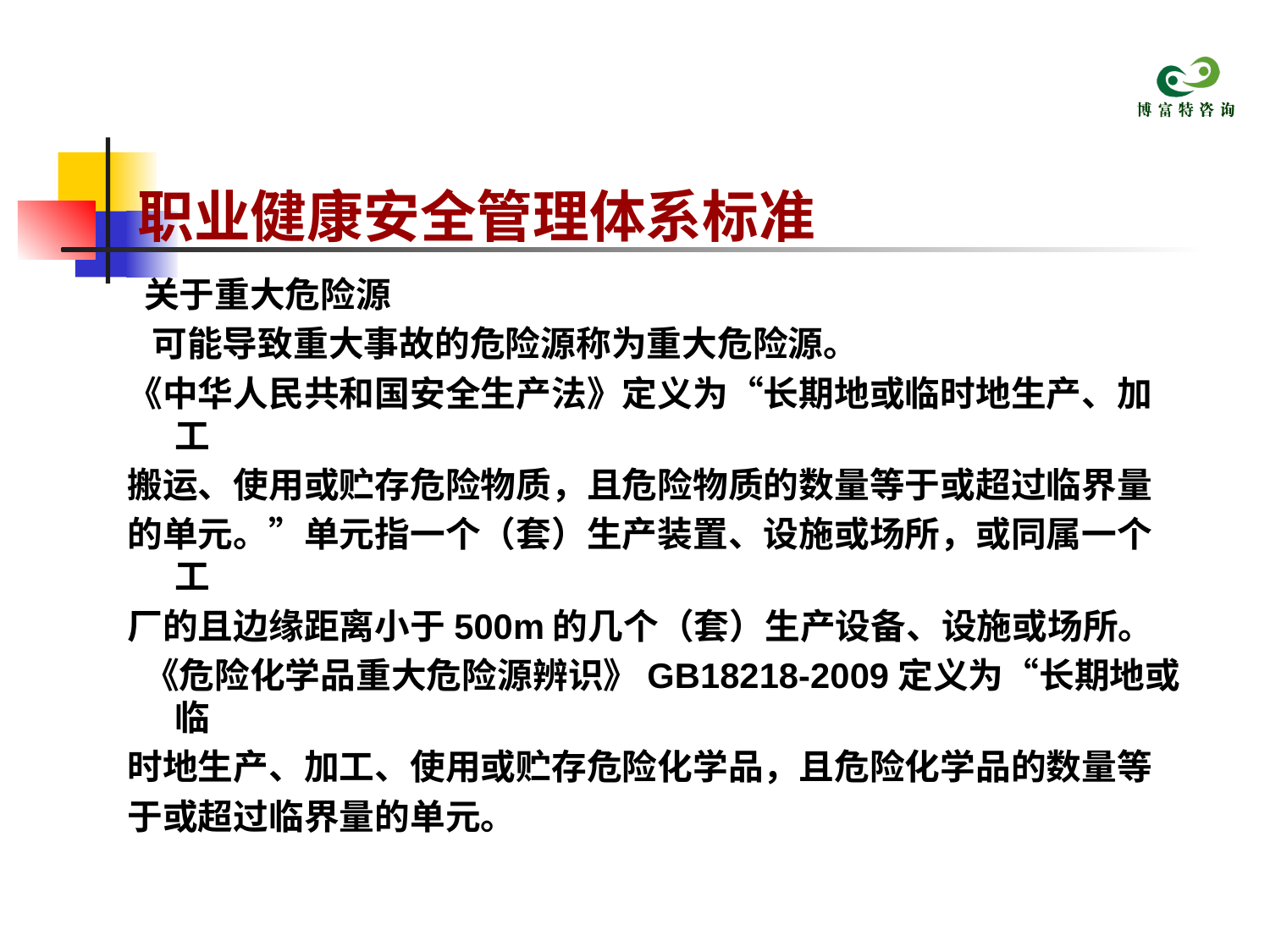

# 职业健康安全管理体系标准
 关于重大危险源
  可能导致重大事故的危险源称为重大危险源。
《中华人民共和国安全生产法》定义为“长期地或临时地生产、加工
搬运、使用或贮存危险物质，且危险物质的数量等于或超过临界量
的单元。”单元指一个（套）生产装置、设施或场所，或同属一个工
厂的且边缘距离小于500m的几个（套）生产设备、设施或场所。
 《危险化学品重大危险源辨识》GB18218-2009定义为“长期地或临
时地生产、加工、使用或贮存危险化学品，且危险化学品的数量等
于或超过临界量的单元。
61